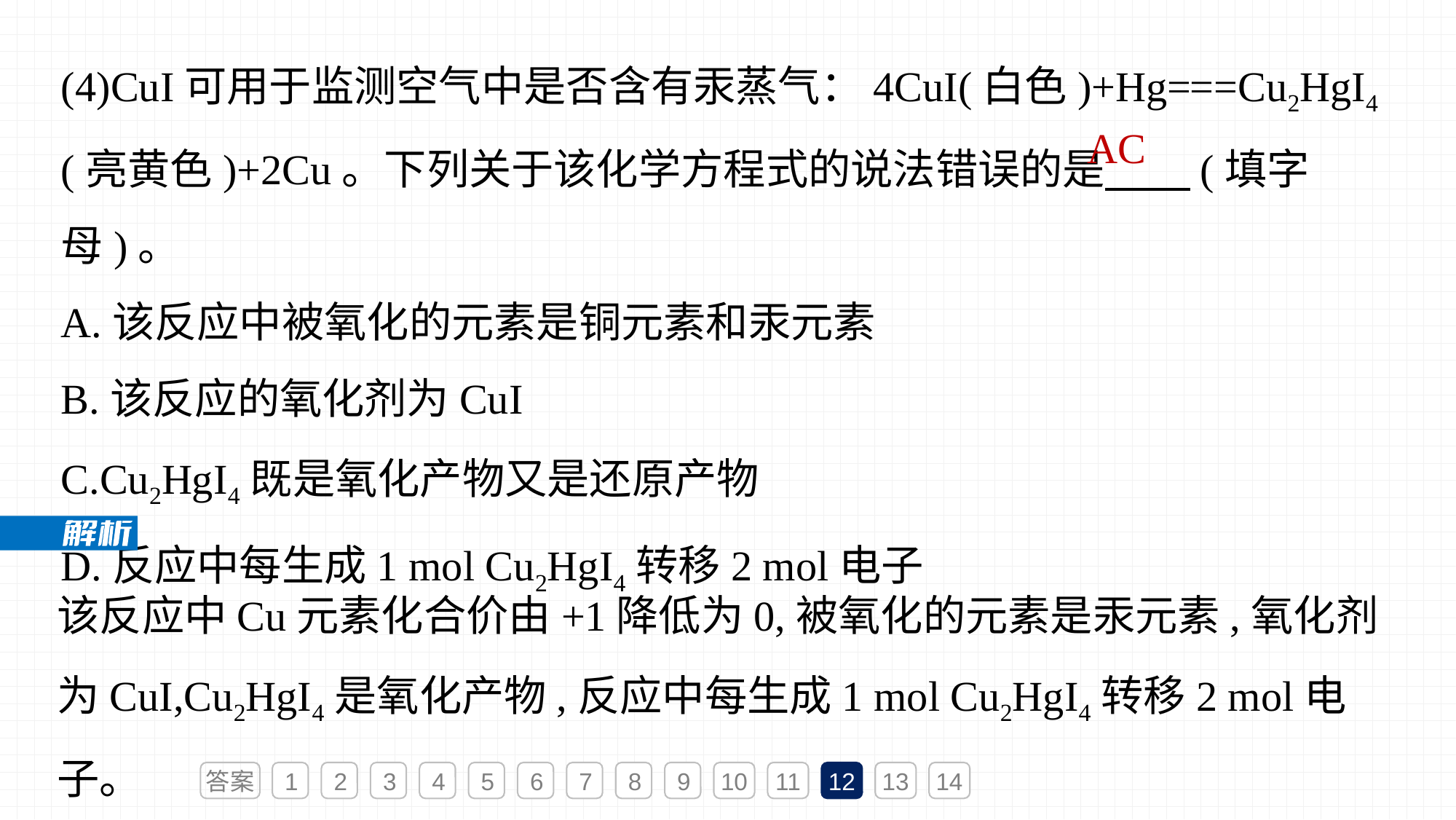

(4)CuI可用于监测空气中是否含有汞蒸气：4CuI(白色)+Hg===Cu2HgI4
(亮黄色)+2Cu。下列关于该化学方程式的说法错误的是　　(填字母)。
A.该反应中被氧化的元素是铜元素和汞元素
B.该反应的氧化剂为CuI
C.Cu2HgI4既是氧化产物又是还原产物
D.反应中每生成1 mol Cu2HgI4转移2 mol电子
AC

该反应中Cu元素化合价由+1降低为0,被氧化的元素是汞元素,氧化剂为CuI,Cu2HgI4是氧化产物,反应中每生成1 mol Cu2HgI4转移2 mol电子。
答案
1
2
3
4
5
6
7
8
9
10
11
12
13
14